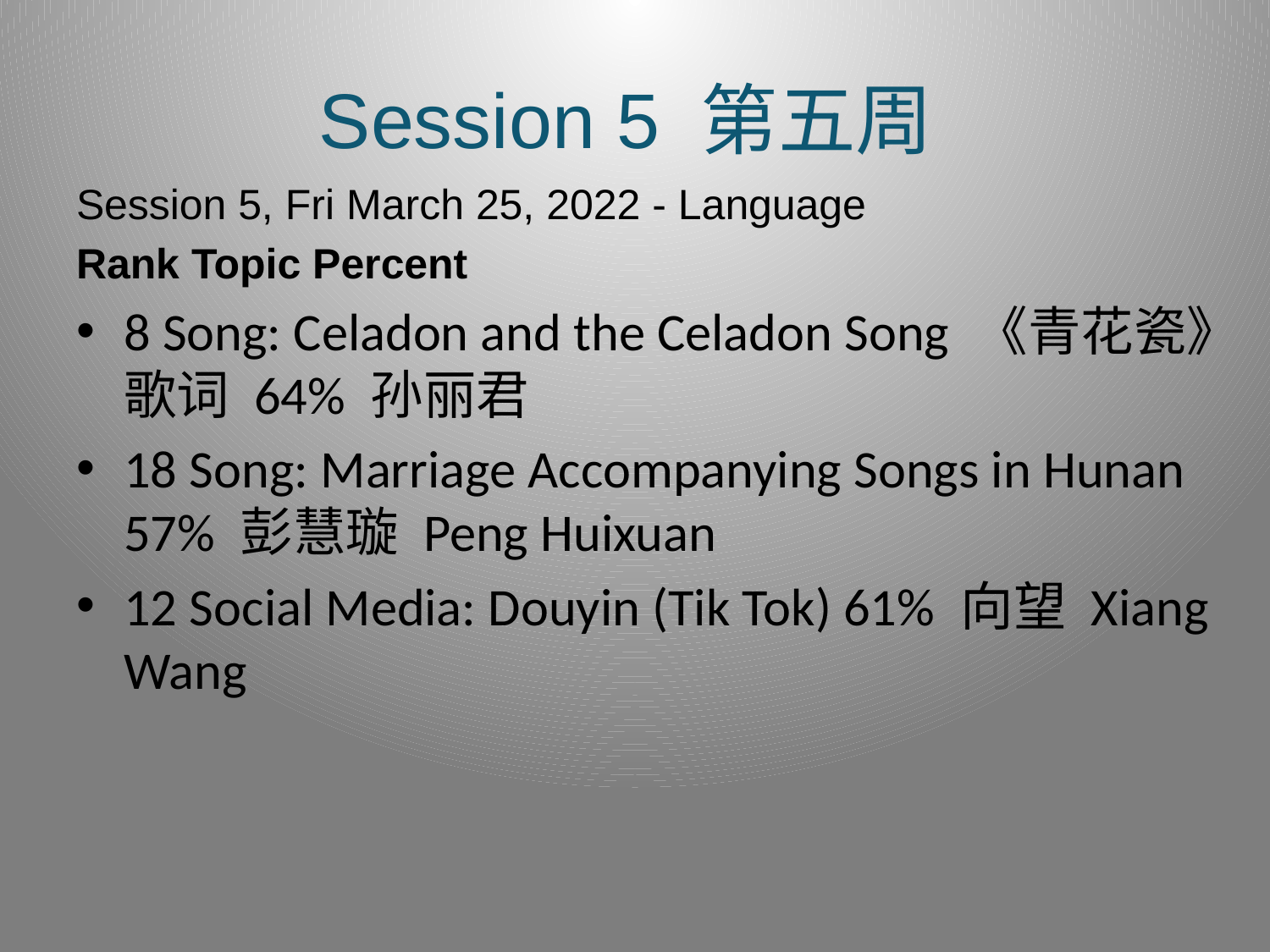

# Session 5 第五周
Session 5, Fri March 25, 2022 - Language
Rank Topic Percent
8 Song: Celadon and the Celadon Song 《青花瓷》歌词 64% 孙丽君
18 Song: Marriage Accompanying Songs in Hunan 57% 彭慧璇 Peng Huixuan
12 Social Media: Douyin (Tik Tok) 61% 向望 Xiang Wang